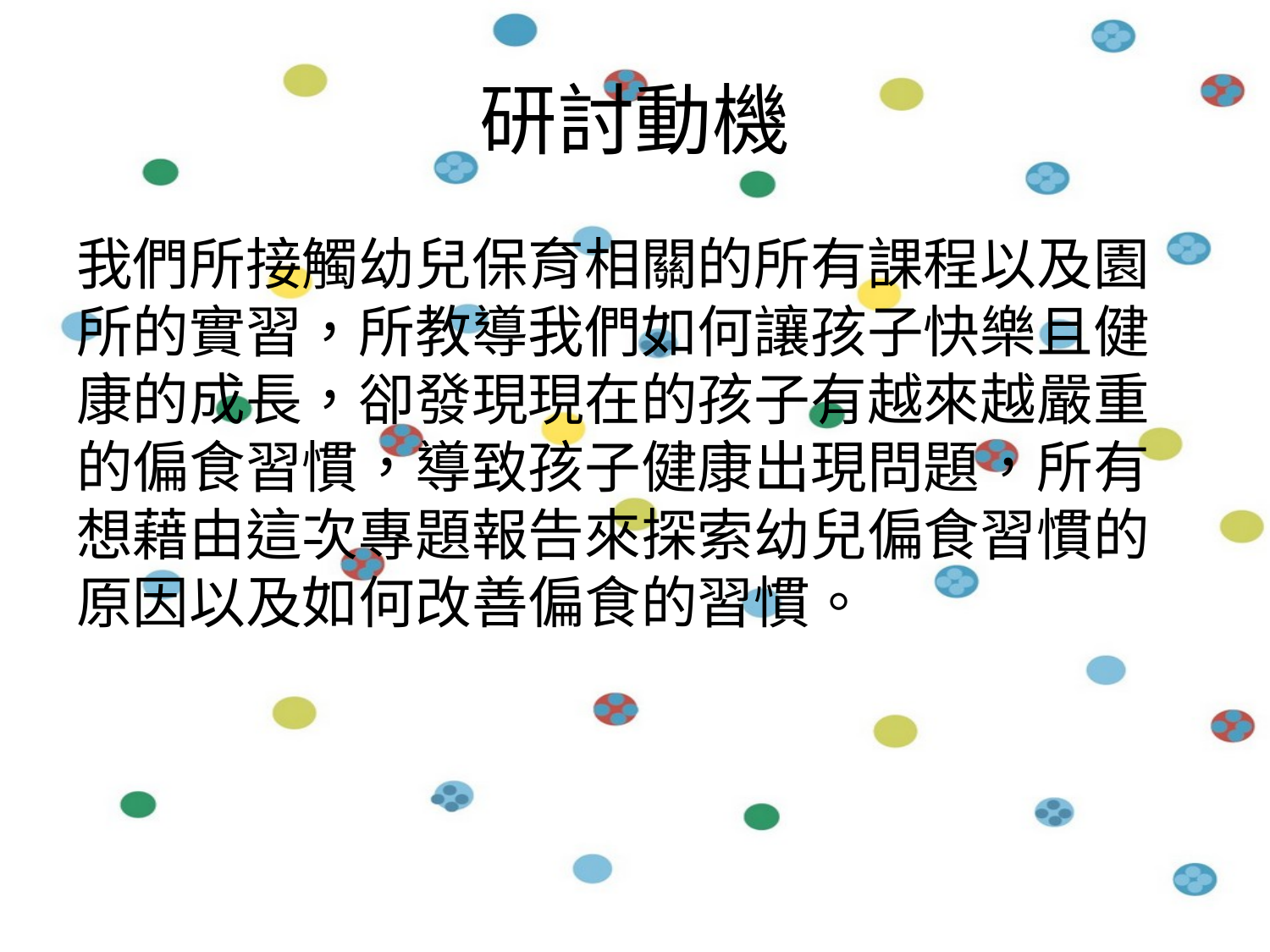

# 研討動機
我們所接觸幼兒保育相關的所有課程以及園所的實習，所教導我們如何讓孩子快樂且健康的成長，卻發現現在的孩子有越來越嚴重的偏食習慣，導致孩子健康出現問題，所有想藉由這次專題報告來探索幼兒偏食習慣的原因以及如何改善偏食的習慣。